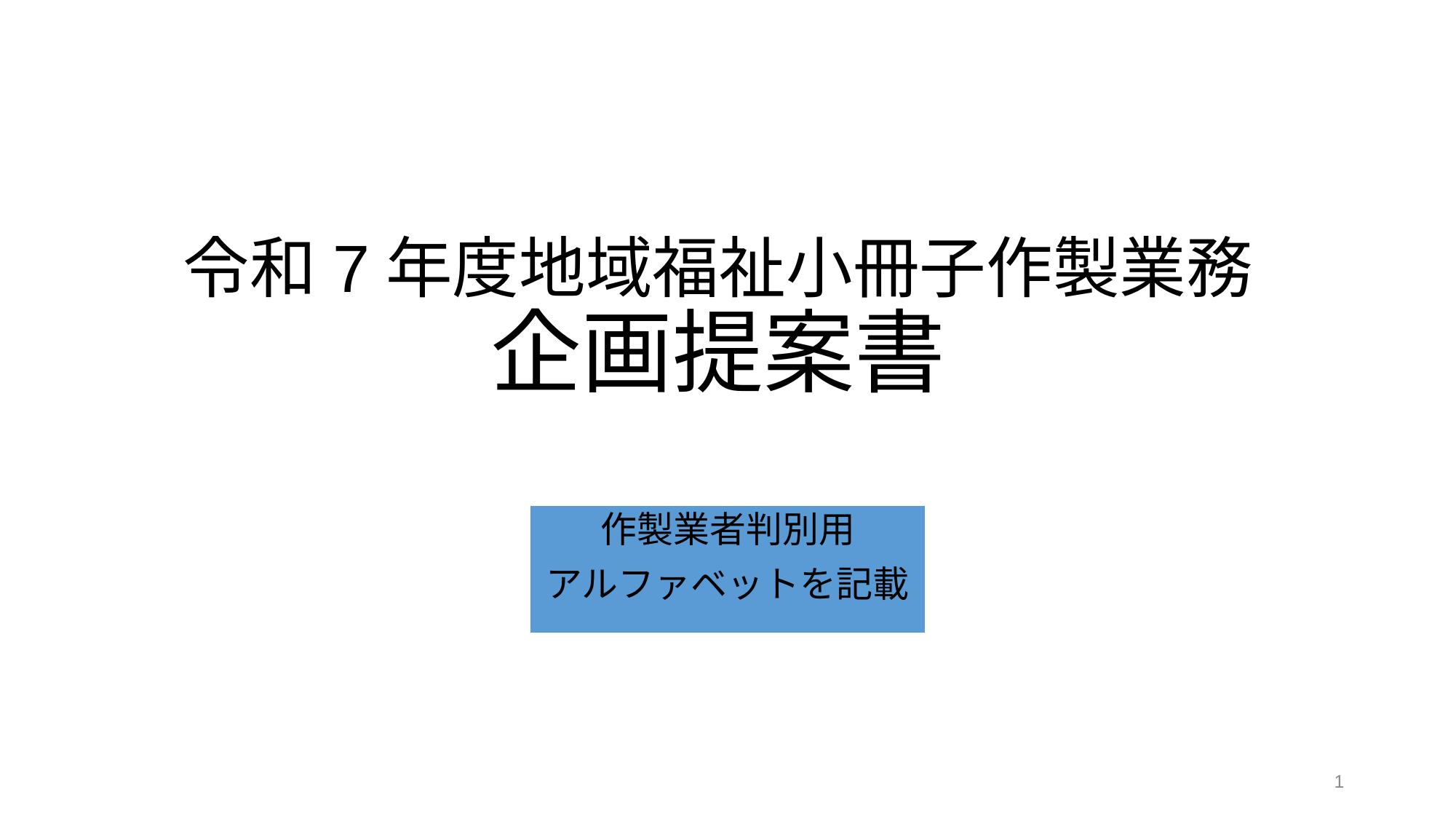

# 令和7年度地域福祉小冊子作製業務 企画提案書
作製業者判別用
アルファベットを記載
1